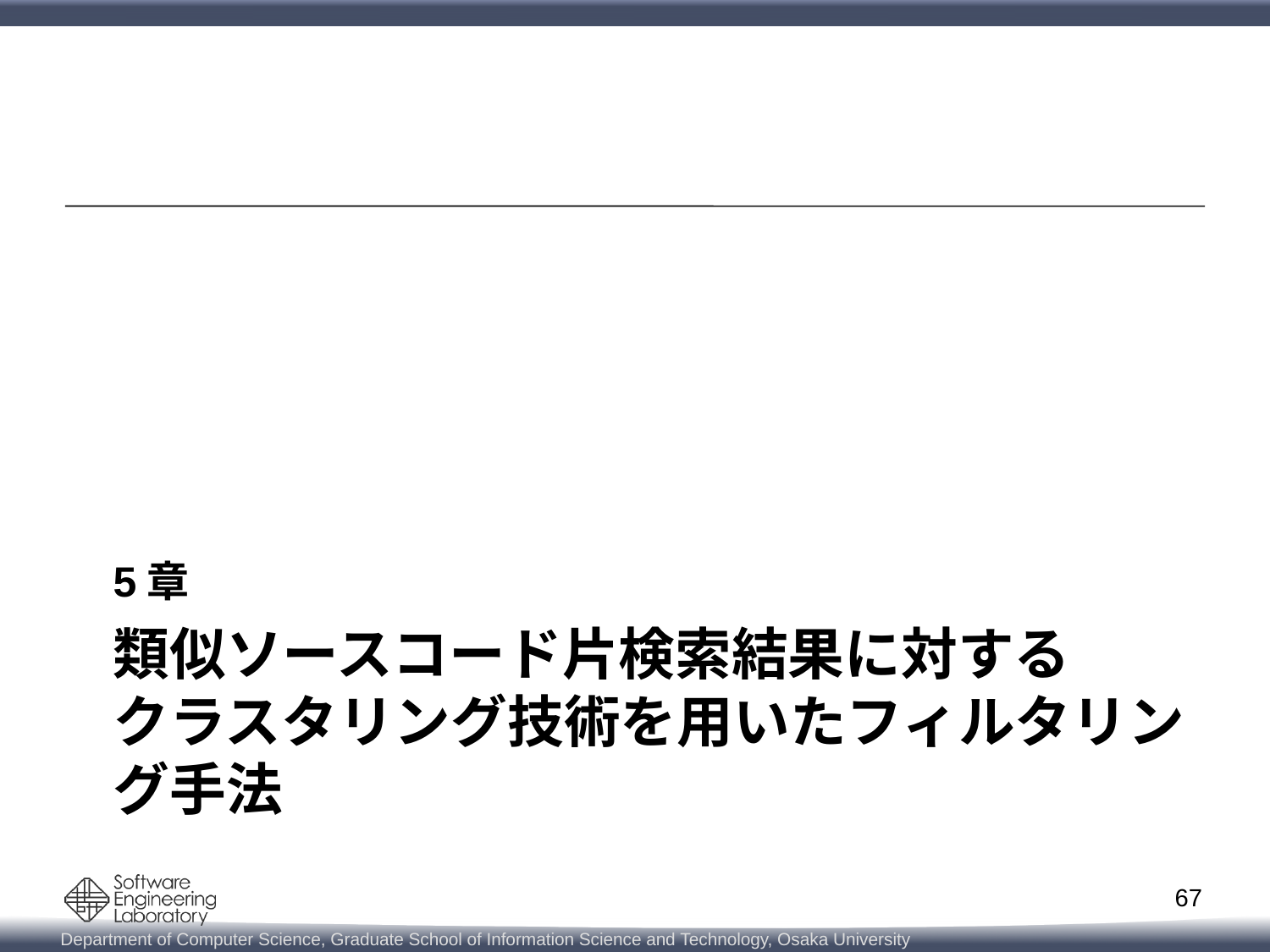

5章
# 類似ソースコード片検索結果に対する クラスタリング技術を用いたフィルタリング手法
67